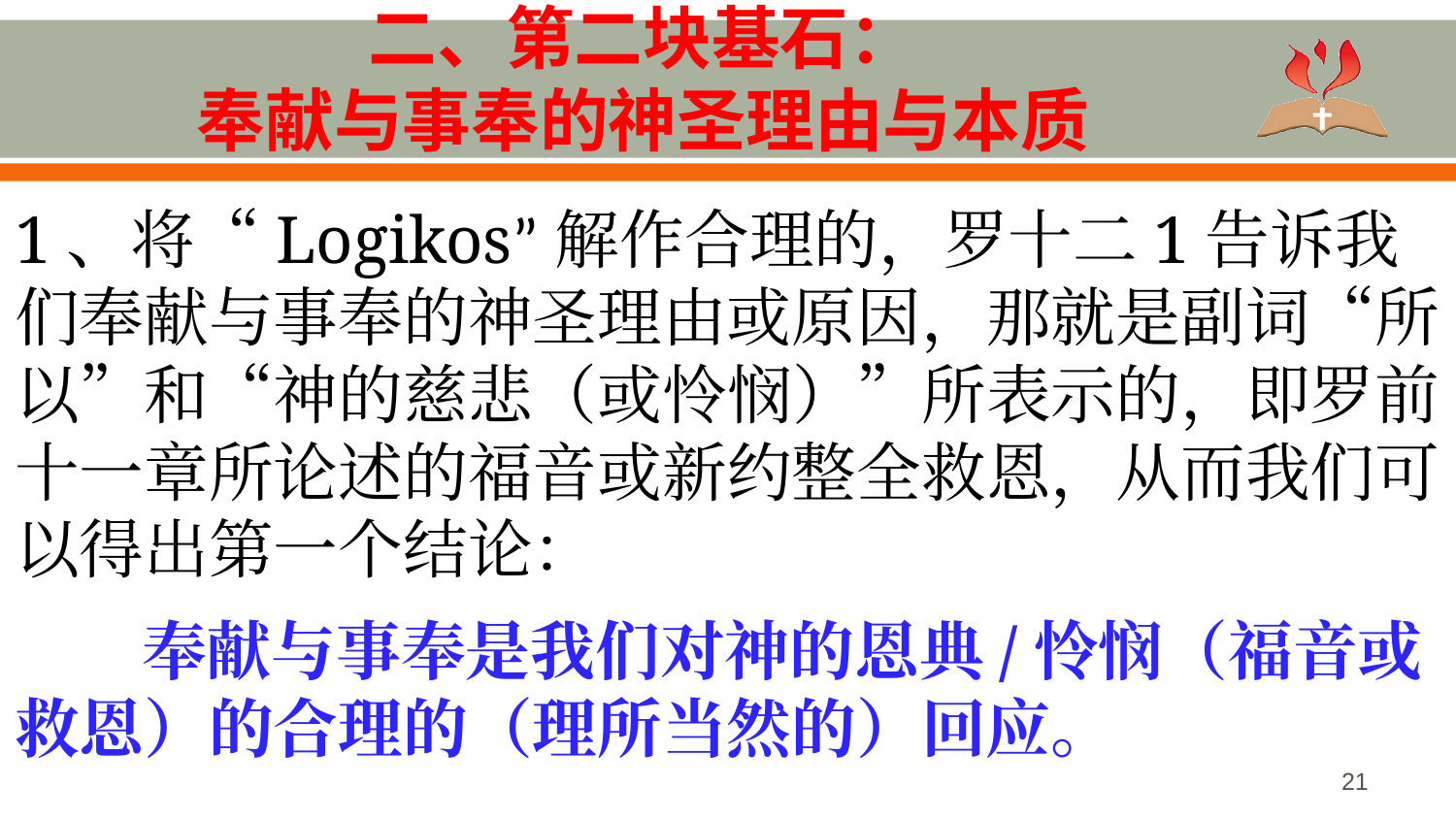

# 二、第二块基石： 奉献与事奉的神圣理由与本质
1、将“Logikos”解作合理的，罗十二1告诉我们奉献与事奉的神圣理由或原因，那就是副词“所以”和“神的慈悲（或怜悯）”所表示的，即罗前十一章所论述的福音或新约整全救恩，从而我们可以得出第一个结论：
奉献与事奉是我们对神的恩典/怜悯（福音或救恩）的合理的（理所当然的）回应。
21